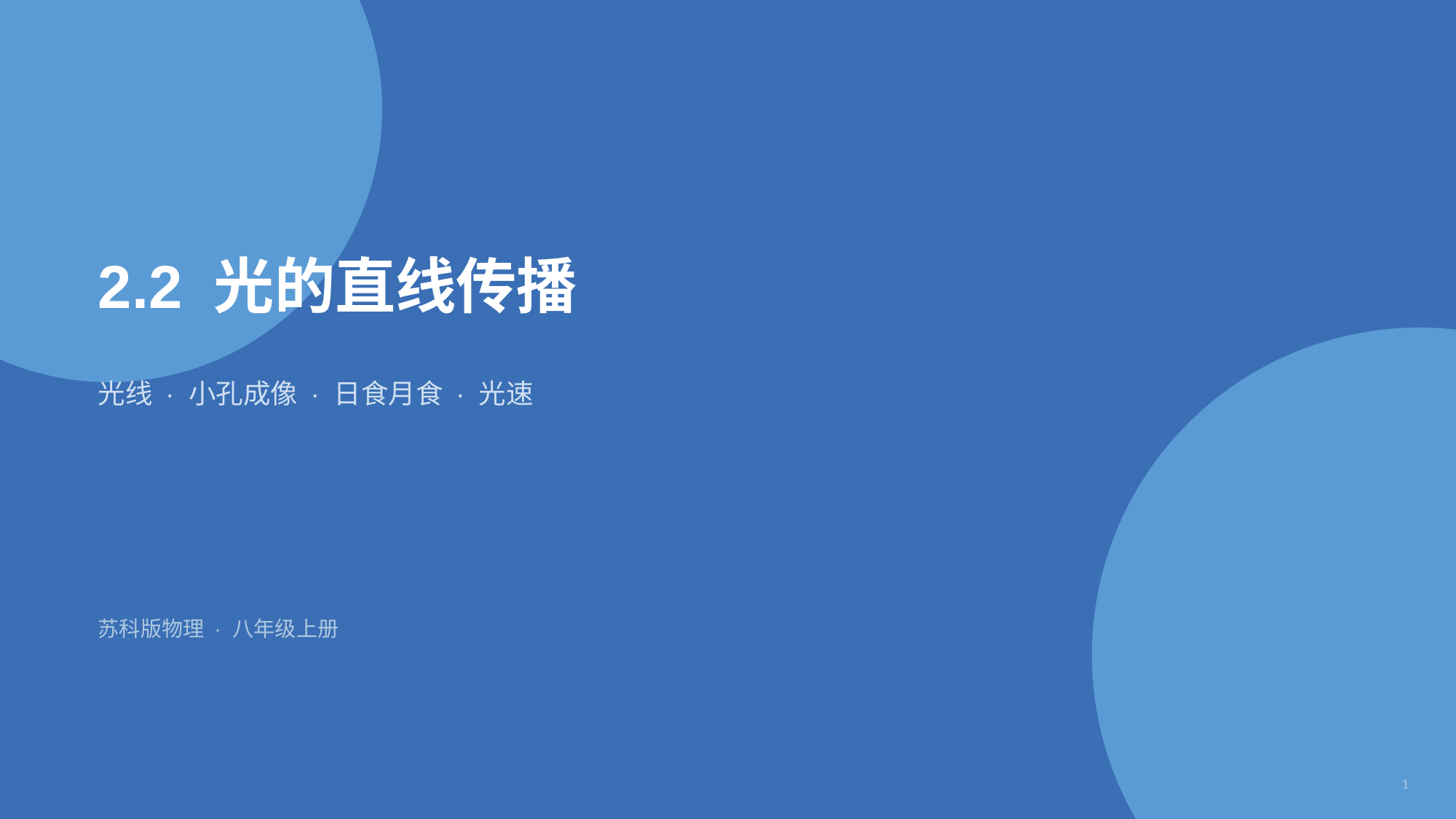

2.2 光的直线传播

光线 · 小孔成像 · 日食月食 · 光速
苏科版物理 · 八年级上册
1